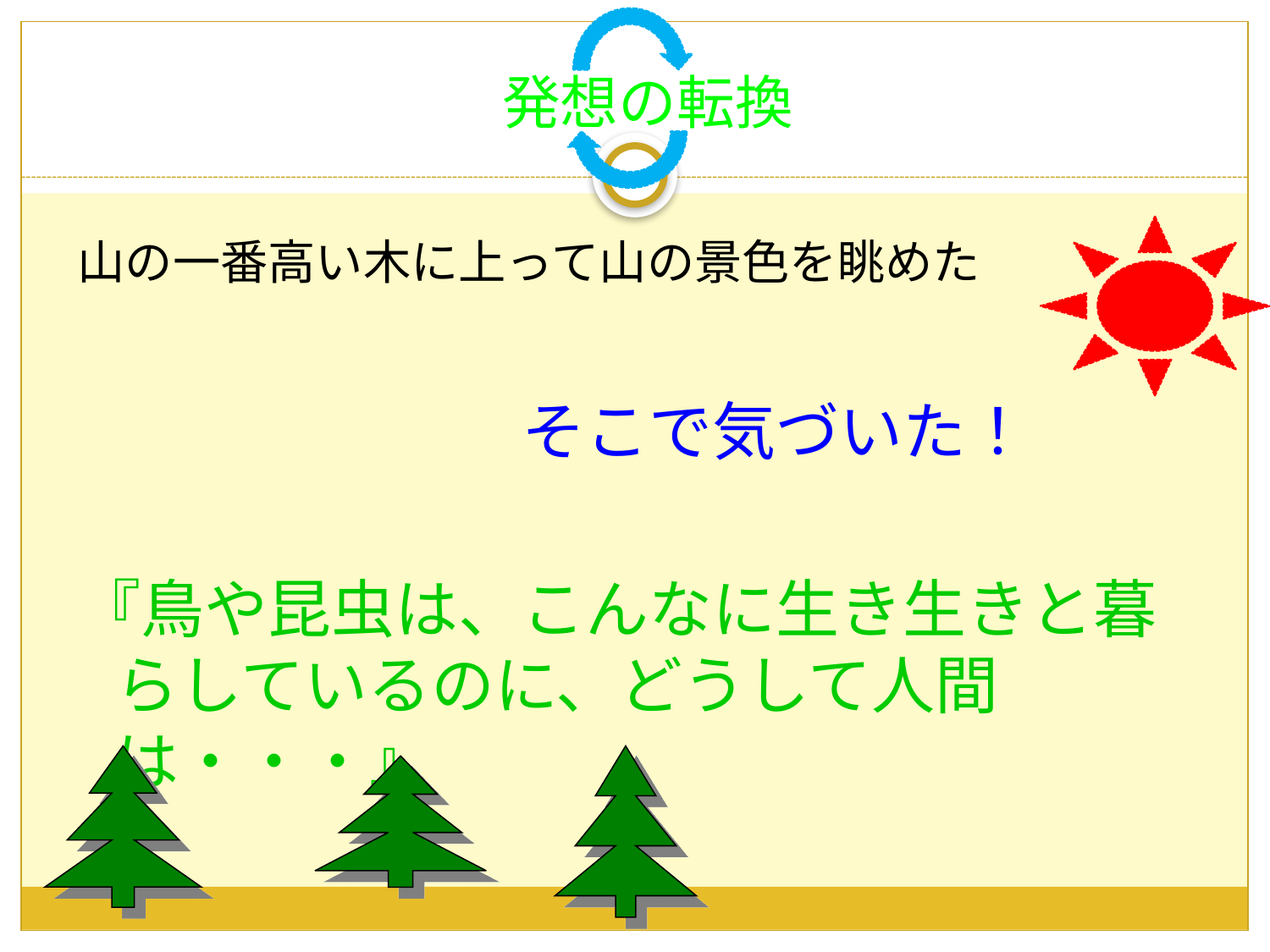

# 発想の転換

山の一番高い木に上って山の景色を眺めた

　　　　　　　そこで気づいた！

『鳥や昆虫は、こんなに生き生きと暮らしているのに、どうして人間は・・・』